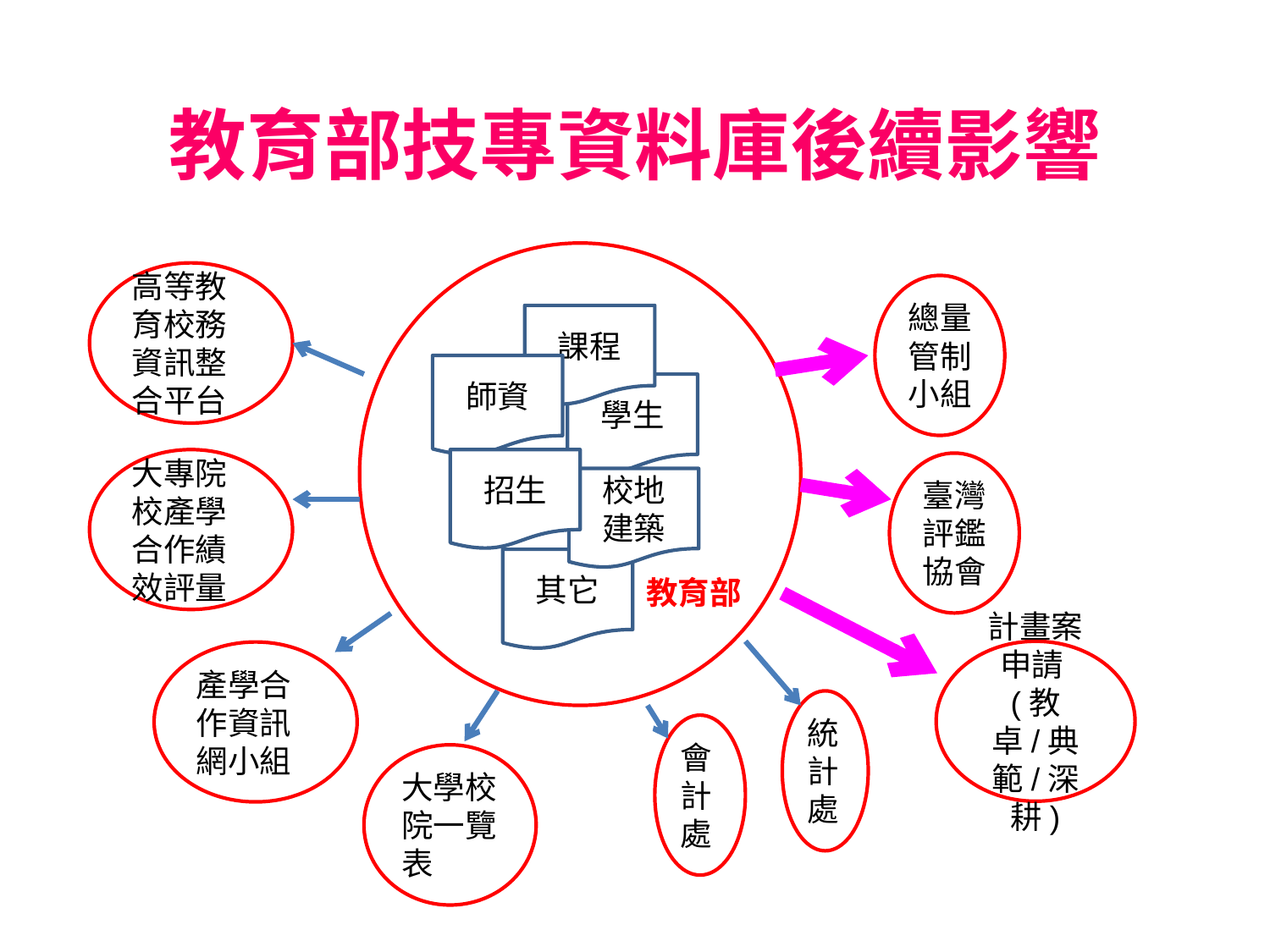

# 教育部技專資料庫後續影響

高等教育校務資訊整合平台
總量管制小組
課程
師資
學生
招生
大專院校產學合作績效評量
臺灣評鑑協會
校地
建築
其它
教育部
計畫案申請(教卓/典範/深耕)
產學合作資訊網小組
統計處
會計處
大學校院一覽表